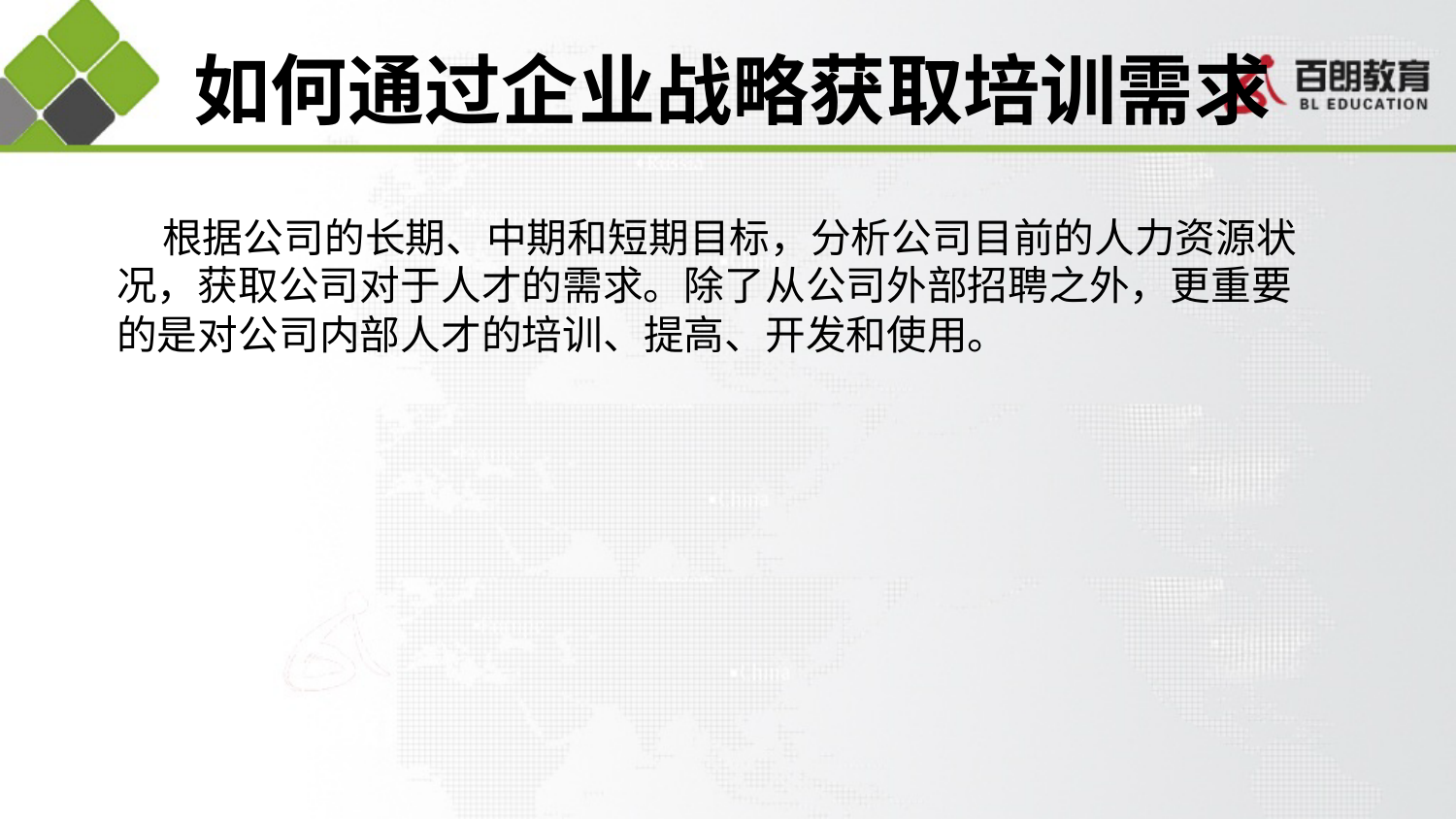

# 如何通过企业战略获取培训需求
    根据公司的长期、中期和短期目标，分析公司目前的人力资源状况，获取公司对于人才的需求。除了从公司外部招聘之外，更重要的是对公司内部人才的培训、提高、开发和使用。